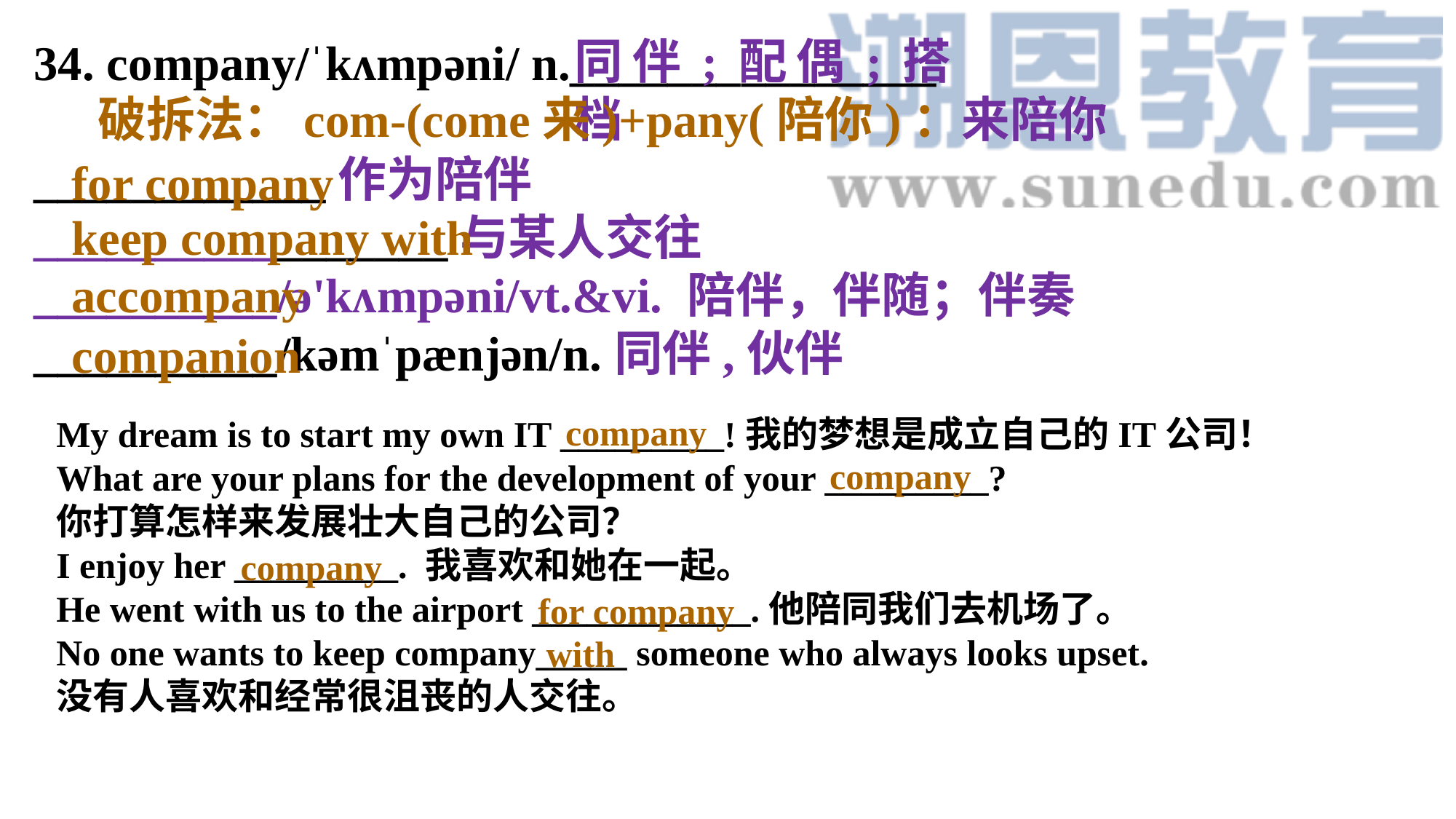

34. company/ˈkʌmpəni/ n.___________________________作为陪伴_________________与某人交往__________/ə'kʌmpəni/vt.&vi. 陪伴，伴随；伴奏
__________/kəmˈpænjən/n.同伴,伙伴
同伴;配偶;搭档
破拆法：com-(come来)+pany(陪你)：来陪你
for company
keep company with
accompany
companion
My dream is to start my own IT _________!我的梦想是成立自己的IT公司！
What are your plans for the development of your _________?
你打算怎样来发展壮大自己的公司？
I enjoy her _________. 我喜欢和她在一起。
He went with us to the airport ____________.他陪同我们去机场了。
No one wants to keep company_____ someone who always looks upset.
没有人喜欢和经常很沮丧的人交往。

company
company
company
for company
with